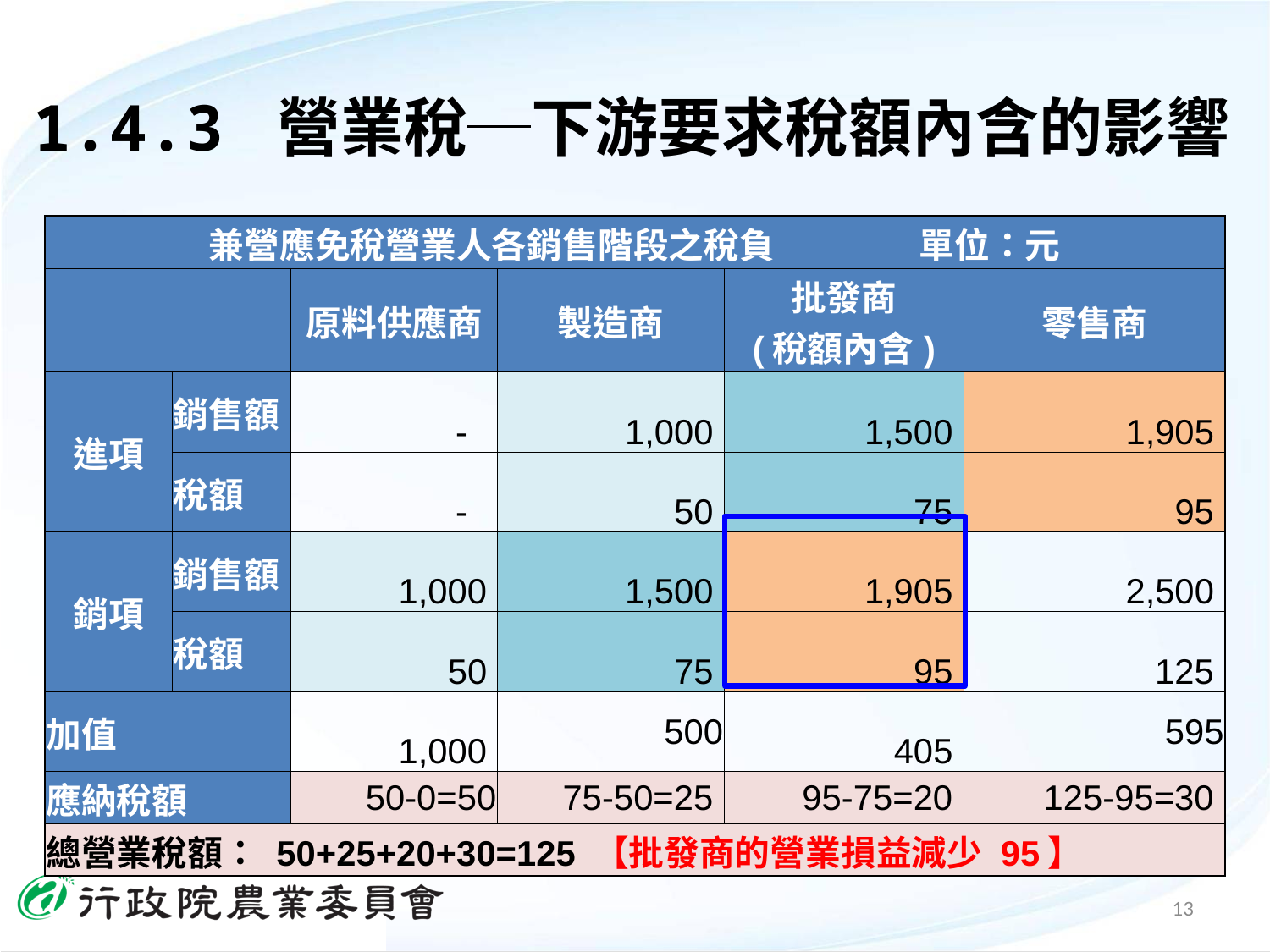

1.4.3 營業稅─下游要求稅額內含的影響
| 兼營應免稅營業人各銷售階段之稅負 單位：元 |  |  |  |  |  |
| --- | --- | --- | --- | --- | --- |
|  |  | 原料供應商 | 製造商 | 批發商 (稅額內含) | 零售商 |
| 進項 | 銷售額 | - | 1,000 | 1,500 | 1,905 |
|  | 稅額 | - | 50 | 75 | 95 |
| 銷項 | 銷售額 | 1,000 | 1,500 | 1,905 | 2,500 |
|  | 稅額 | 50 | 75 | 95 | 125 |
| 加值 |  | 1,000 | 500 | 405 | 595 |
| 應納稅額 |  | 50-0=50 | 75-50=25 | 95-75=20 | 125-95=30 |
| 總營業稅額： 50+25+20+30=125 【批發商的營業損益減少 95】 |  |  |  |  |  |

13